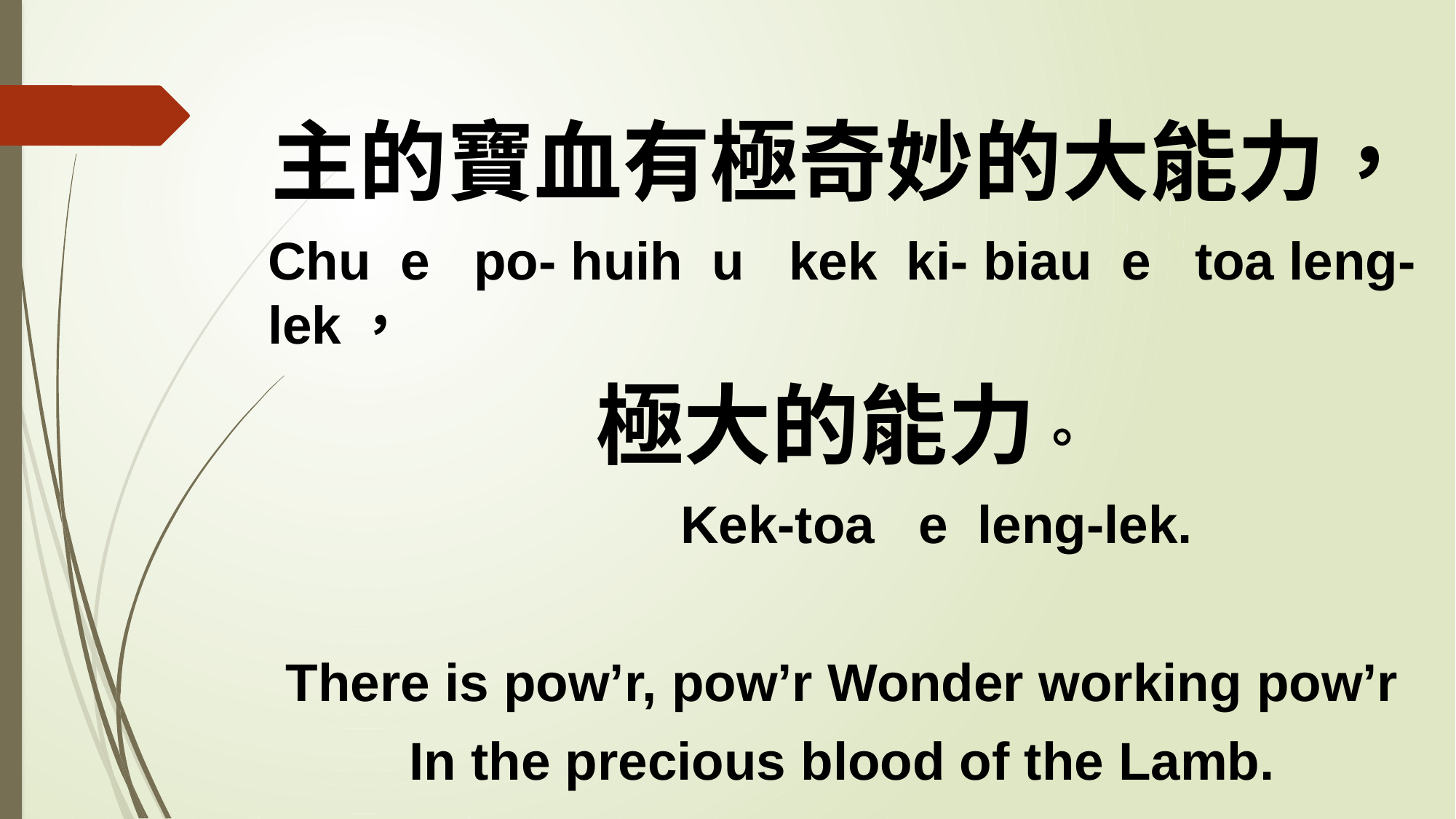

主的寶血有極奇妙的大能力，
Chu  e   po- huih  u   kek  ki- biau  e   toa leng-lek，
極大的能力。
                            Kek-toa   e  leng-lek.

There is pow’r, pow’r Wonder working pow’r
In the precious blood of the Lamb.